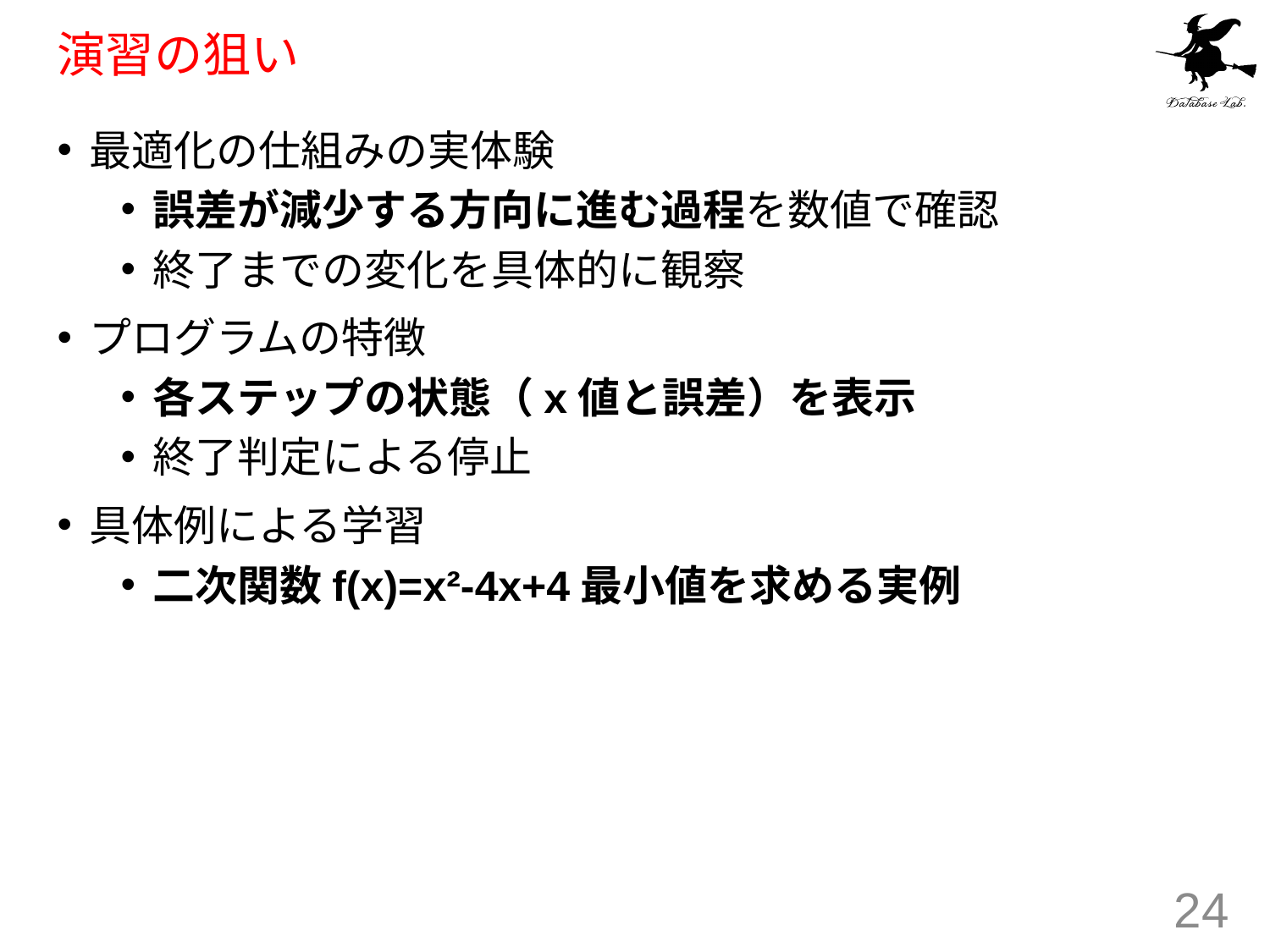

# 演習の狙い
最適化の仕組みの実体験
誤差が減少する方向に進む過程を数値で確認
終了までの変化を具体的に観察
プログラムの特徴
各ステップの状態（x値と誤差）を表示
終了判定による停止
具体例による学習
二次関数f(x)=x²-4x+4最小値を求める実例
24